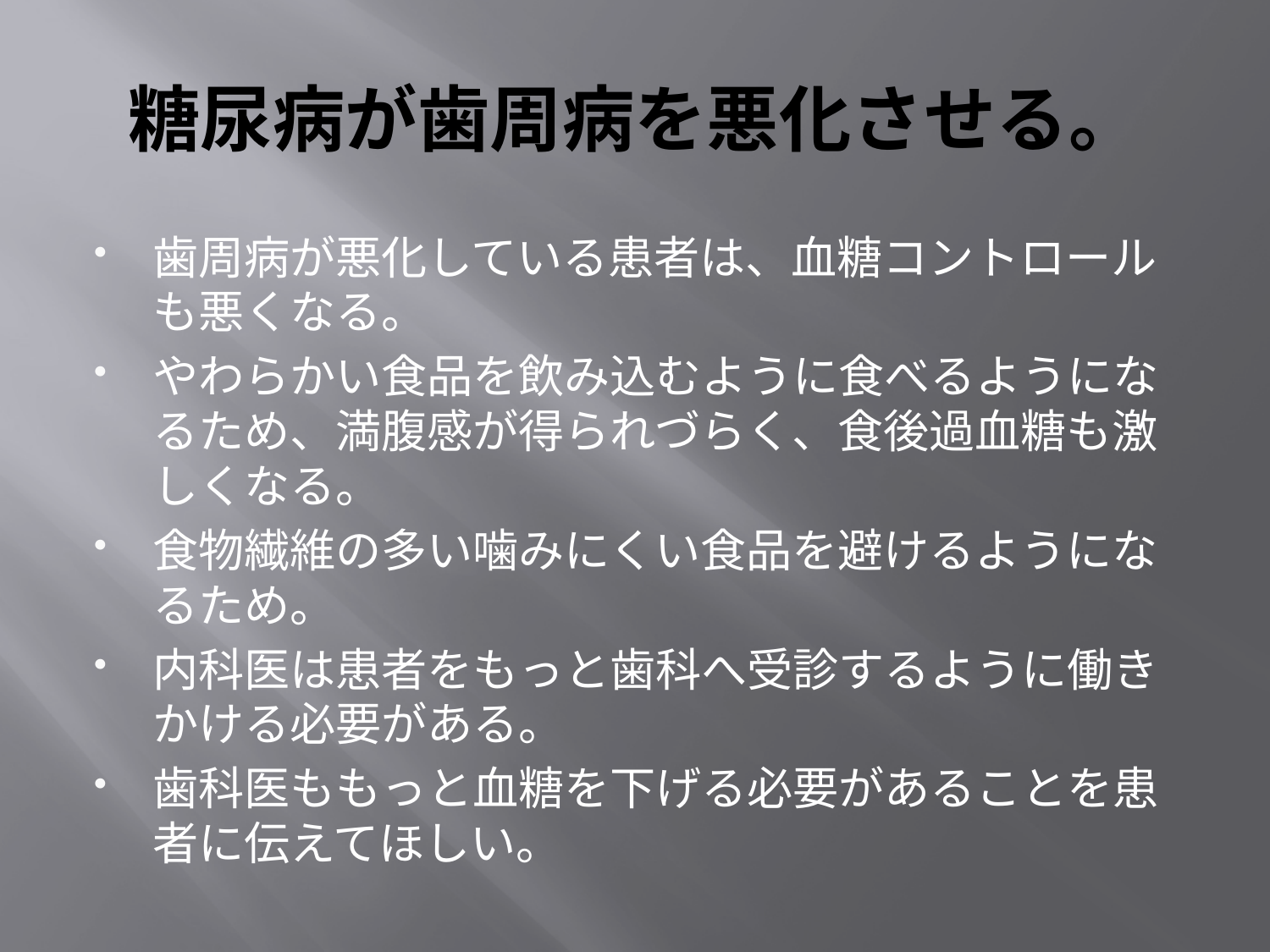

# 糖尿病が歯周病を悪化させる。
歯周病が悪化している患者は、血糖コントロールも悪くなる。
やわらかい食品を飲み込むように食べるようになるため、満腹感が得られづらく、食後過血糖も激しくなる。
食物繊維の多い噛みにくい食品を避けるようになるため。
内科医は患者をもっと歯科へ受診するように働きかける必要がある。
歯科医ももっと血糖を下げる必要があることを患者に伝えてほしい。